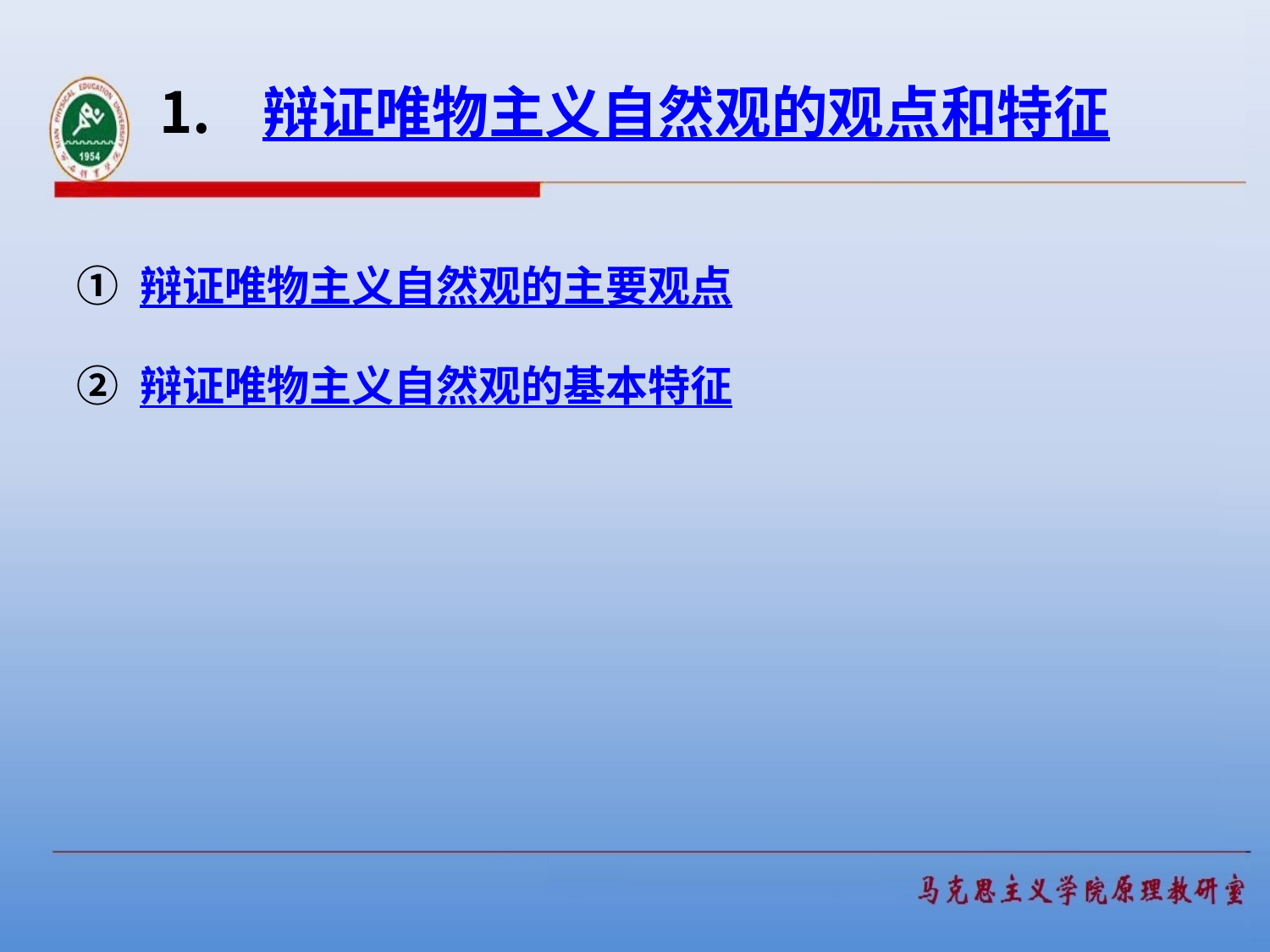

# 辩证唯物主义自然观的观点和特征
辩证唯物主义自然观的主要观点
辩证唯物主义自然观的基本特征